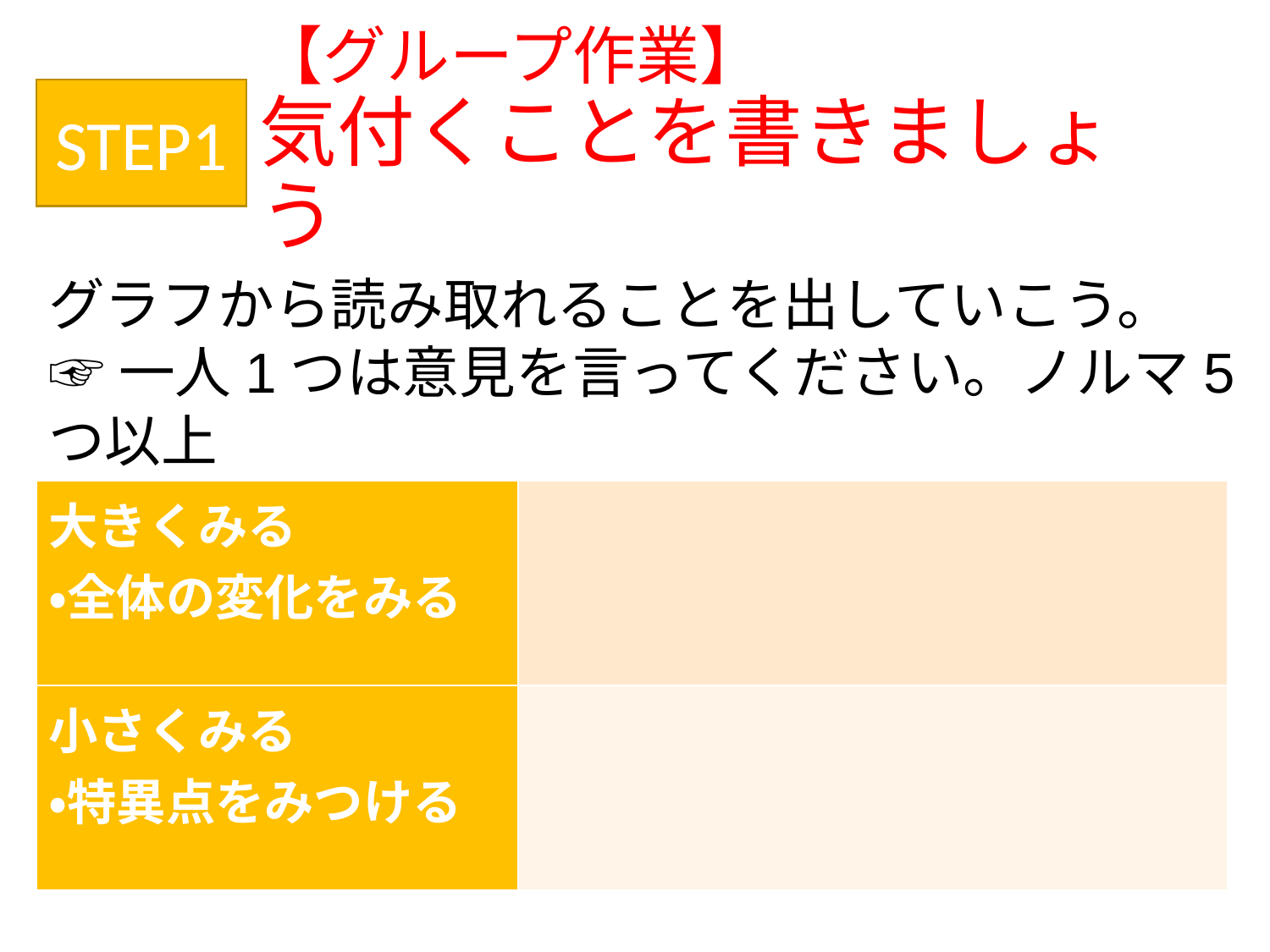

# 【グループ作業】 気付くことを書きましょう
STEP1
グラフから読み取れることを出していこう。
☞一人1つは意見を言ってください。ノルマ5つ以上
| 大きくみる ・全体の変化をみる |  |
| --- | --- |
| 小さくみる ・特異点をみつける |  |